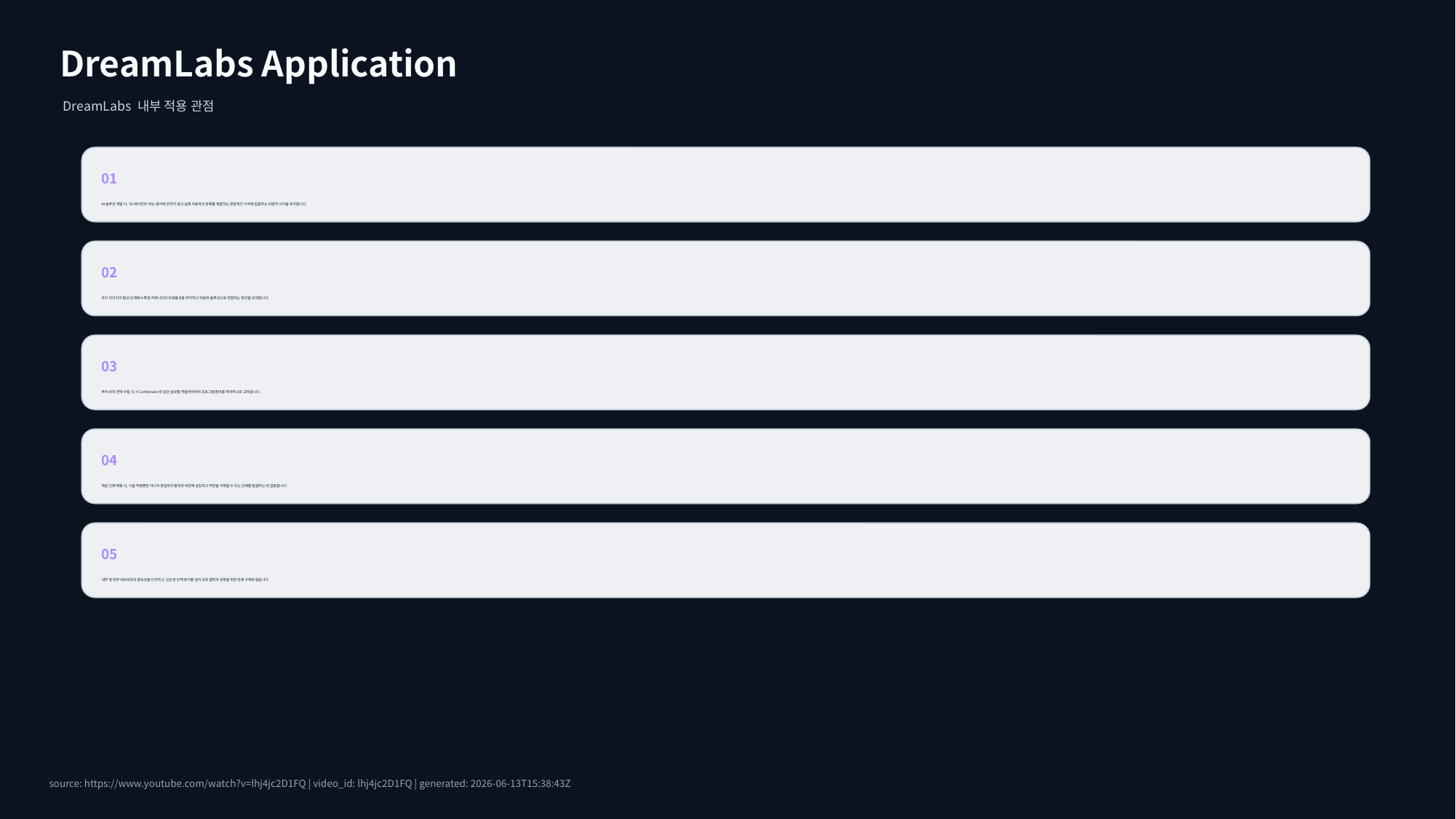

DreamLabs Application
DreamLabs 내부 적용 관점

01
AI 솔루션 개발 시, 'AI 에이전트'라는 용어에 갇히지 않고 실제 사용자의 문제를 해결하는 본질적인 가치에 집중하는 비판적 시각을 유지합니다.

02
초기 아이디어 발상 단계에서 특정 커뮤니티의 비효율성을 파악하고 자동화 솔루션으로 연결하는 방안을 모색합니다.

03
투자 유치 전략 수립 시, Y Combinator와 같은 글로벌 액셀러레이터 프로그램 참여를 적극적으로 고려합니다.

04
핵심 인재 채용 시, 기술 역량뿐만 아니라 창업자의 철학과 비전에 공감하고 역경을 극복할 수 있는 인재를 발굴하는 데 집중합니다.

05
내부 및 외부 네트워킹의 중요성을 인식하고, 단순한 인맥 쌓기를 넘어 상호 협력과 성장을 위한 관계 구축에 힘씁니다.
source: https://www.youtube.com/watch?v=lhj4jc2D1FQ | video_id: lhj4jc2D1FQ | generated: 2026-06-13T15:38:43Z